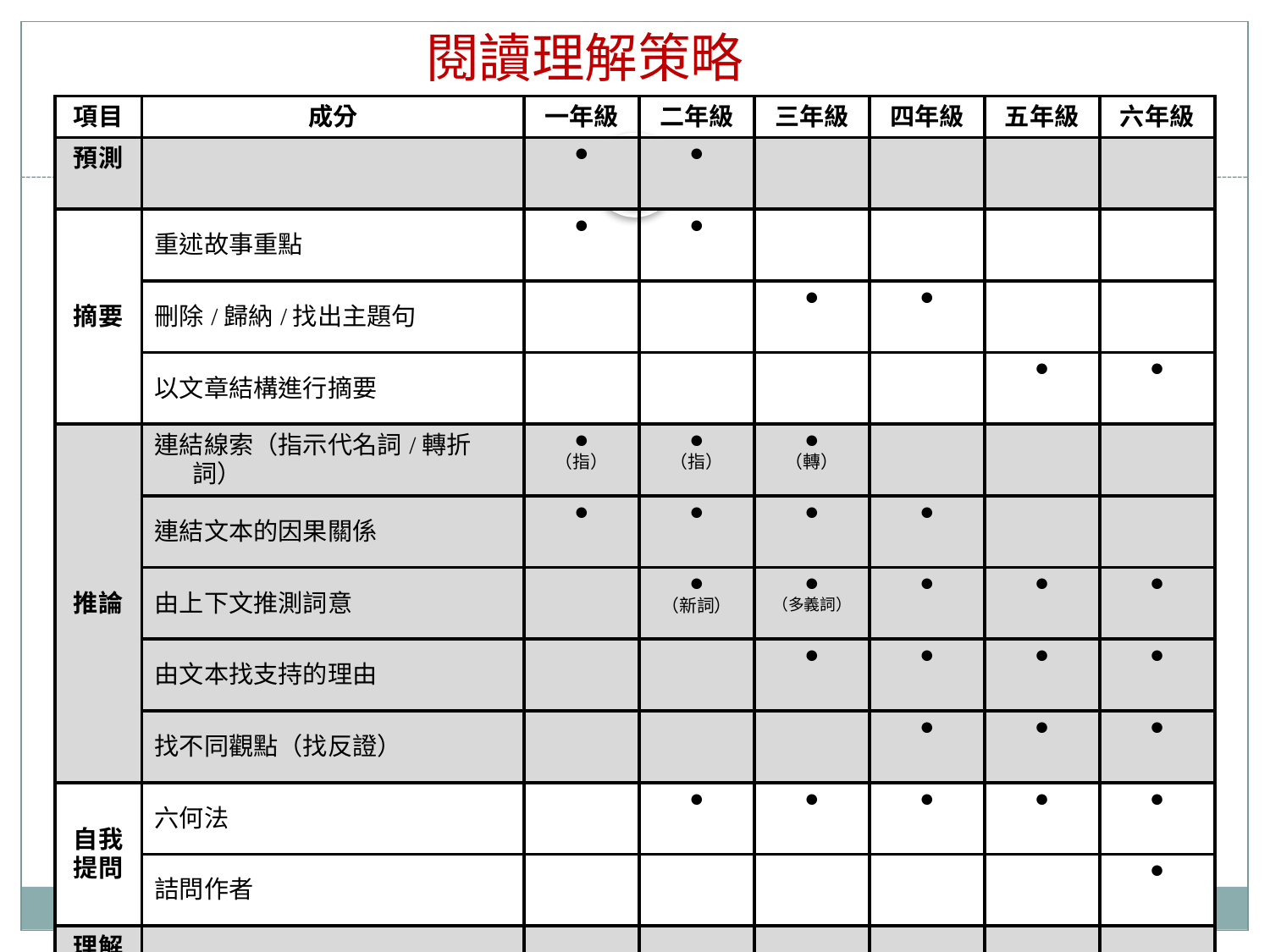

# 閱讀理解策略
| 項目 | 成分 | 一年級 | 二年級 | 三年級 | 四年級 | 五年級 | 六年級 |
| --- | --- | --- | --- | --- | --- | --- | --- |
| 預測 |  | ● | ● |  |  |  |  |
| 摘要 | 重述故事重點 | ● | ● |  |  |  |  |
|  | 刪除/歸納/找出主題句 |  |  | ● | ● |  |  |
|  | 以文章結構進行摘要 |  |  |  |  | ● | ● |
| 推論 | 連結線索（指示代名詞/轉折詞） | ● （指） | ● （指） | ● （轉） |  |  |  |
|  | 連結文本的因果關係 | ● | ● | ● | ● |  |  |
|  | 由上下文推測詞意 |  | ● （新詞） | ● （多義詞） | ● | ● | ● |
|  | 由文本找支持的理由 |  |  | ● | ● | ● | ● |
|  | 找不同觀點（找反證） |  |  |  | ● | ● | ● |
| 自我 提問 | 六何法 |  | ● | ● | ● | ● | ● |
|  | 詰問作者 |  |  |  |  |  | ● |
| 理解 監控 |  |  |  | ● | ● | ● | ● |